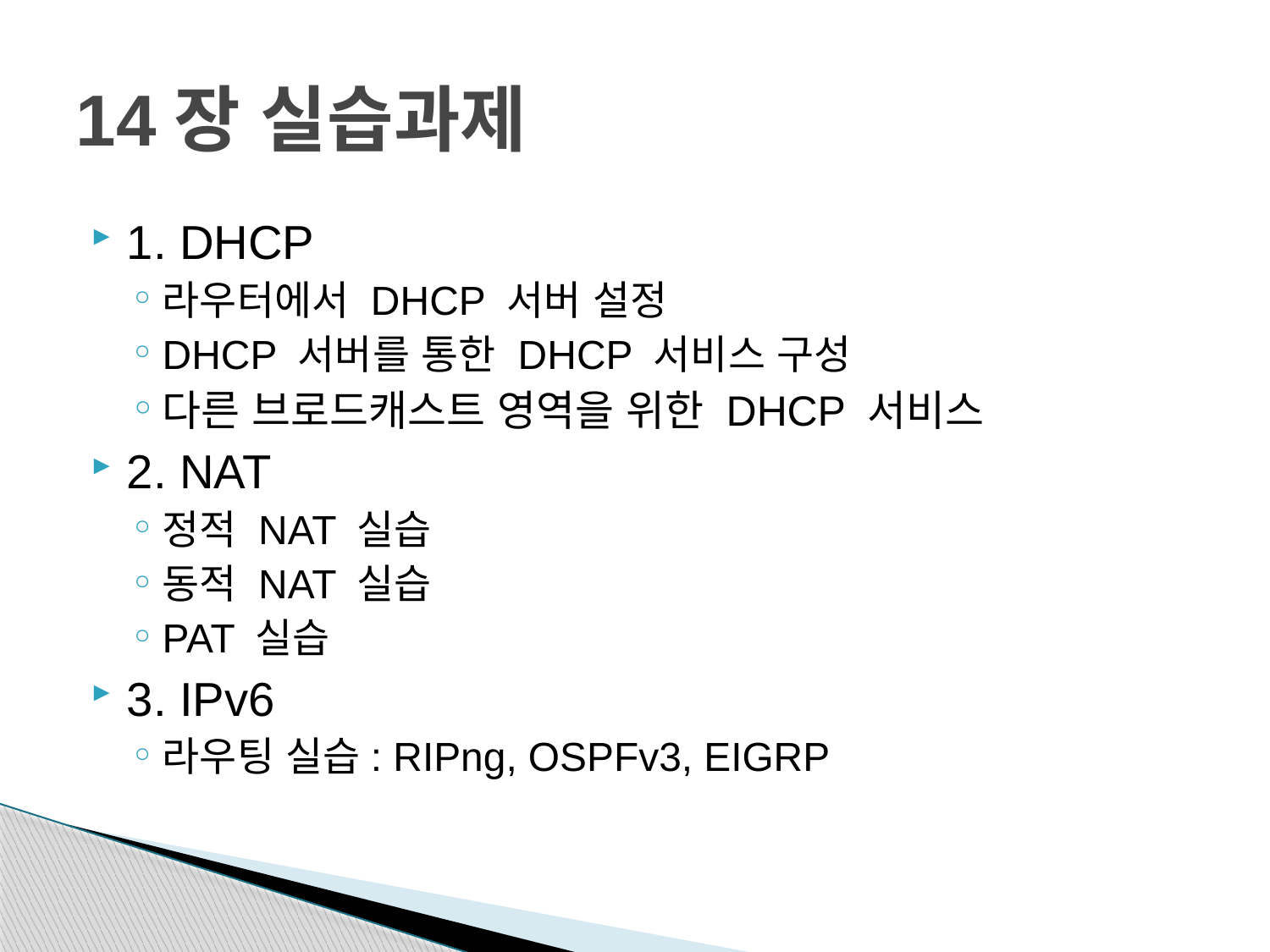

# 14장 실습과제
1. DHCP
라우터에서 DHCP 서버 설정
DHCP 서버를 통한 DHCP 서비스 구성
다른 브로드캐스트 영역을 위한 DHCP 서비스
2. NAT
정적 NAT 실습
동적 NAT 실습
PAT 실습
3. IPv6
라우팅 실습: RIPng, OSPFv3, EIGRP